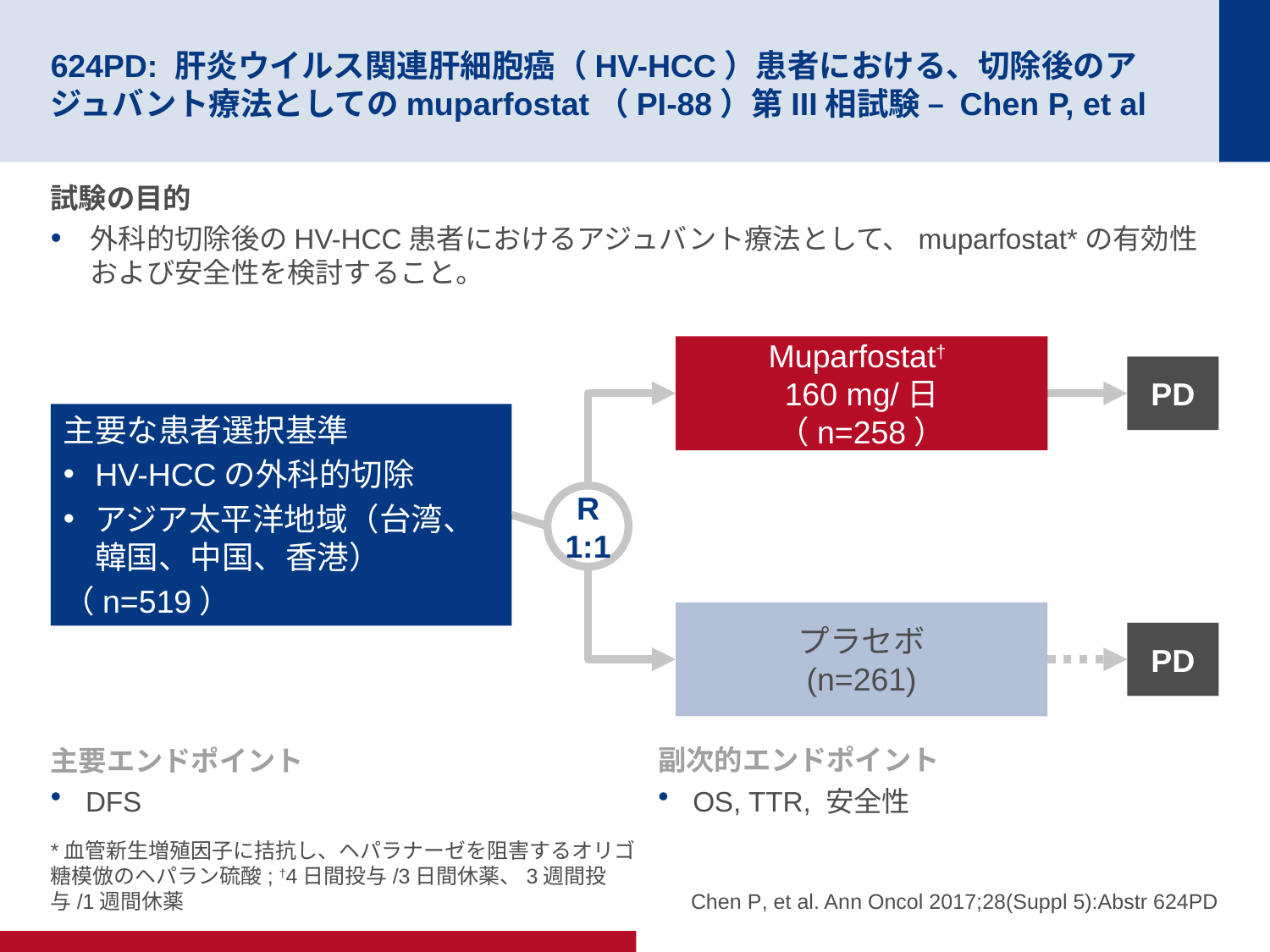

# 624PD: 肝炎ウイルス関連肝細胞癌（HV-HCC）患者における、切除後のアジュバント療法としてのmuparfostat（PI-88）第III相試験 – Chen P, et al
試験の目的
外科的切除後のHV-HCC患者におけるアジュバント療法として、muparfostat*の有効性および安全性を検討すること。

Muparfostat†
160 mg/日
（n=258）
PD
主要な患者選択基準
HV-HCCの外科的切除
アジア太平洋地域（台湾、韓国、中国、香港）
（n=519）
R
1:1
プラセボ
(n=261)
PD
主要エンドポイント
DFS
副次的エンドポイント
OS, TTR, 安全性
*血管新生増殖因子に拮抗し、ヘパラナーゼを阻害するオリゴ糖模倣のヘパラン硫酸; †4日間投与/3日間休薬、3週間投与/1週間休薬
Chen P, et al. Ann Oncol 2017;28(Suppl 5):Abstr 624PD